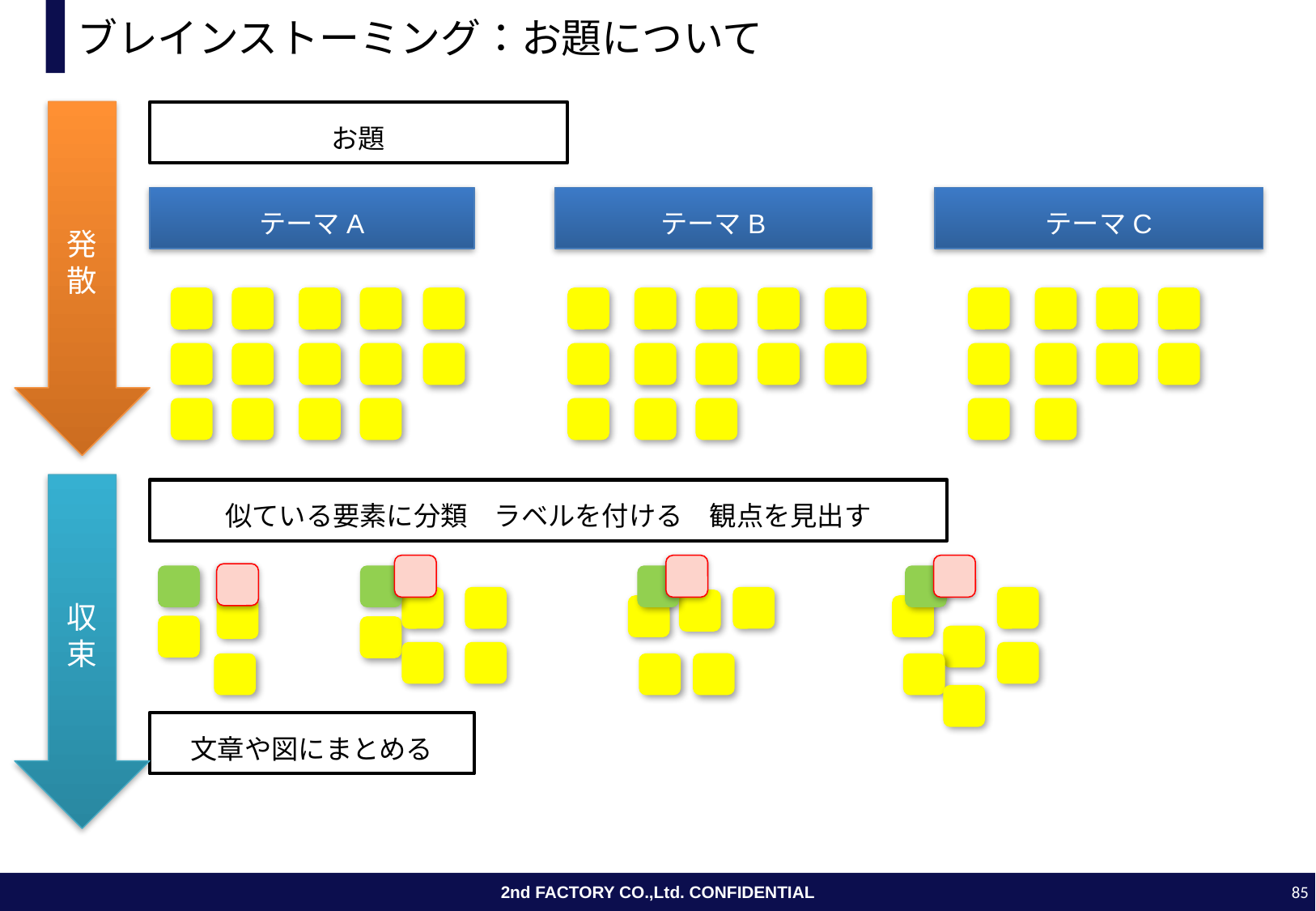

# ブレインストーミング：お題について
発散
お題
テーマA
テーマB
テーマC

収束
似ている要素に分類　ラベルを付ける　観点を見出す

文章や図にまとめる